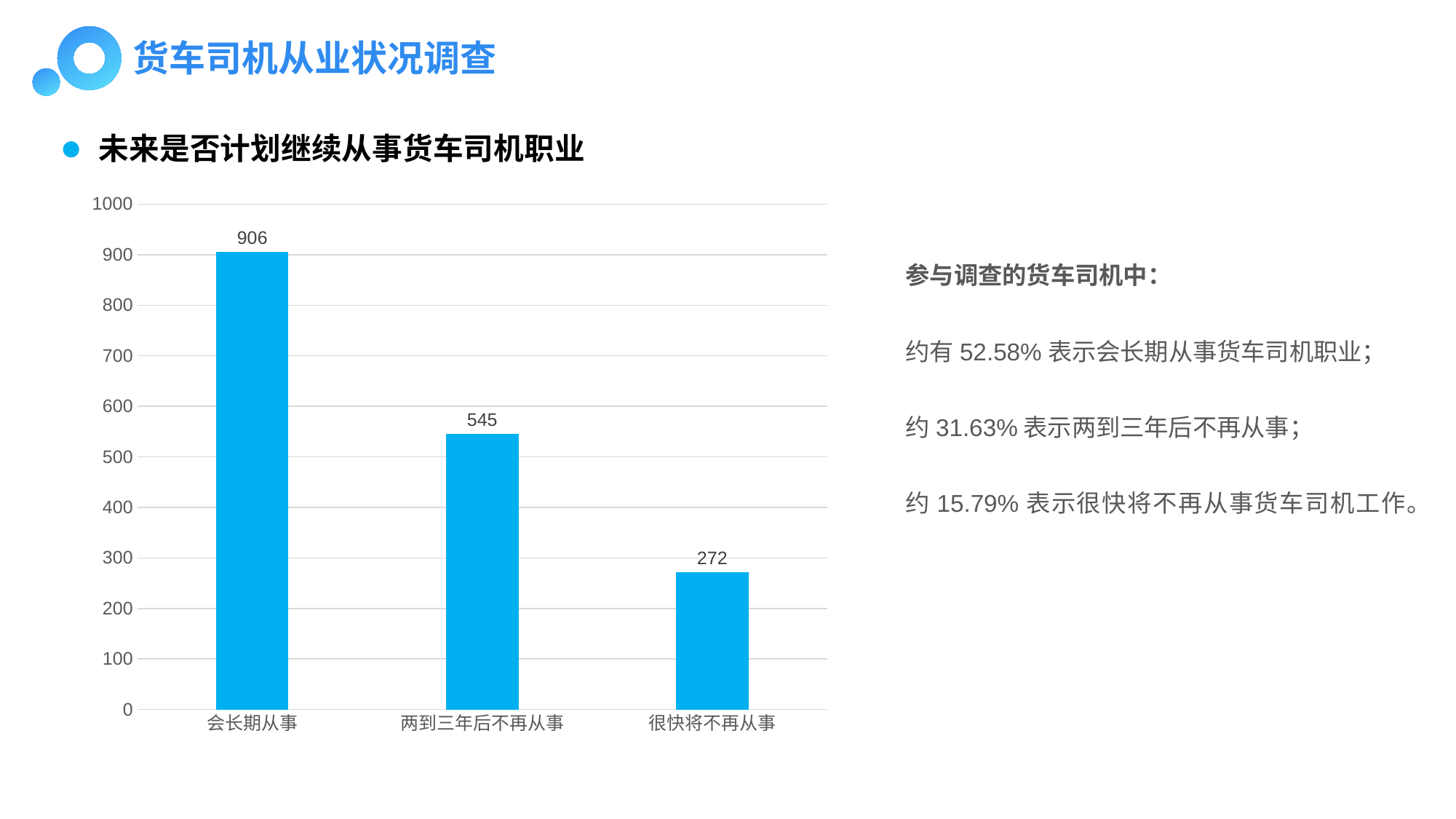

货车司机从业状况调查
未来是否计划继续从事货车司机职业

### Chart

| Category |  |
|---|---|
| 会长期从事 | 906.0 |
| 两到三年后不再从事 | 545.0 |
| 很快将不再从事 | 272.0 |
参与调查的货车司机中：

约有52.58%表示会长期从事货车司机职业；

约31.63%表示两到三年后不再从事；

约15.79%表示很快将不再从事货车司机工作。